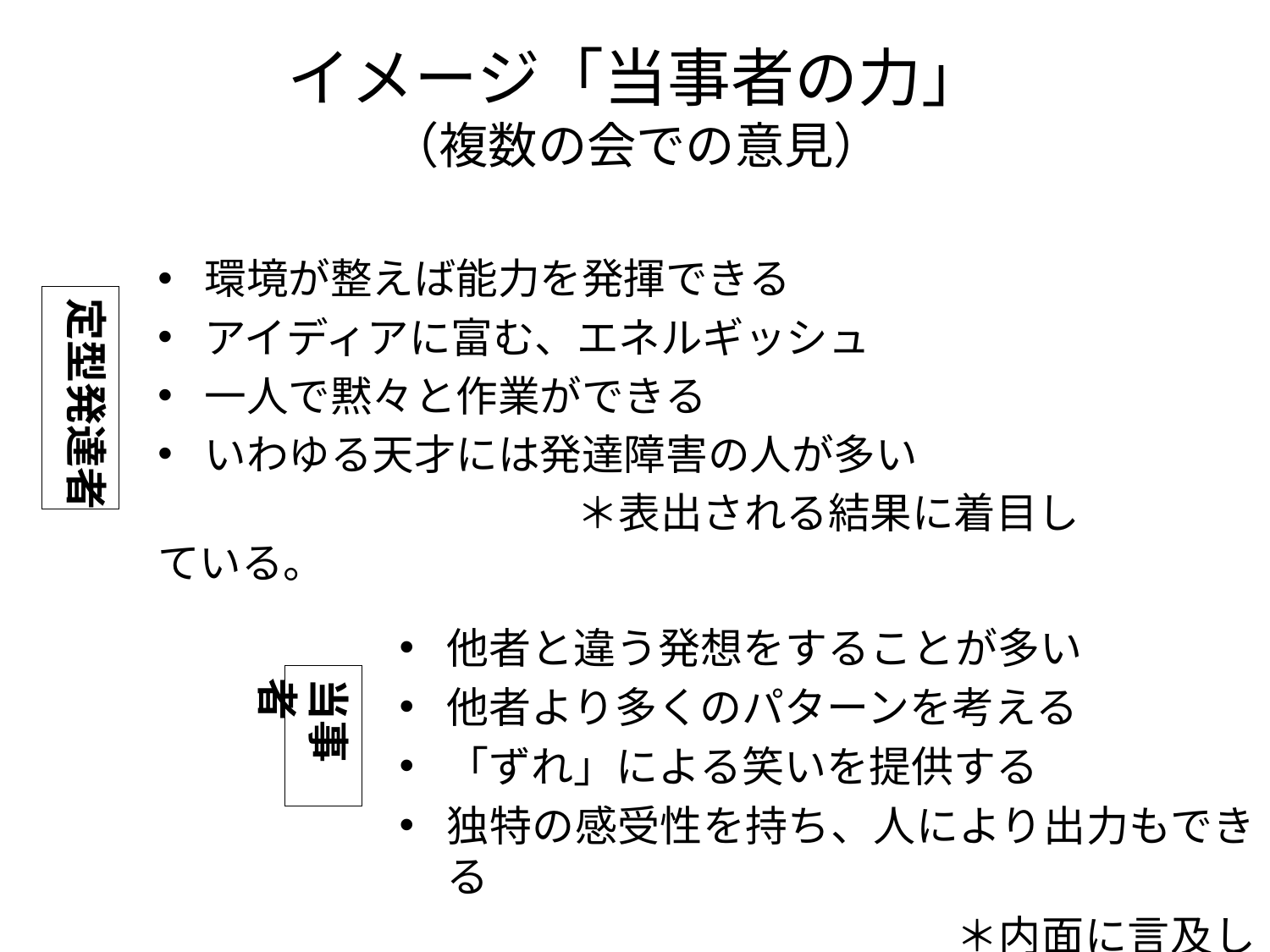

# イメージ「当事者の力」 （複数の会での意見）
環境が整えば能力を発揮できる
アイディアに富む、エネルギッシュ
一人で黙々と作業ができる
いわゆる天才には発達障害の人が多い
　　　　　　　　　　＊表出される結果に着目している。
定型発達者
他者と違う発想をすることが多い
他者より多くのパターンを考える
「ずれ」による笑いを提供する
独特の感受性を持ち、人により出力もできる
　　　　　　　　　　　　　＊内面に言及している。

当事者